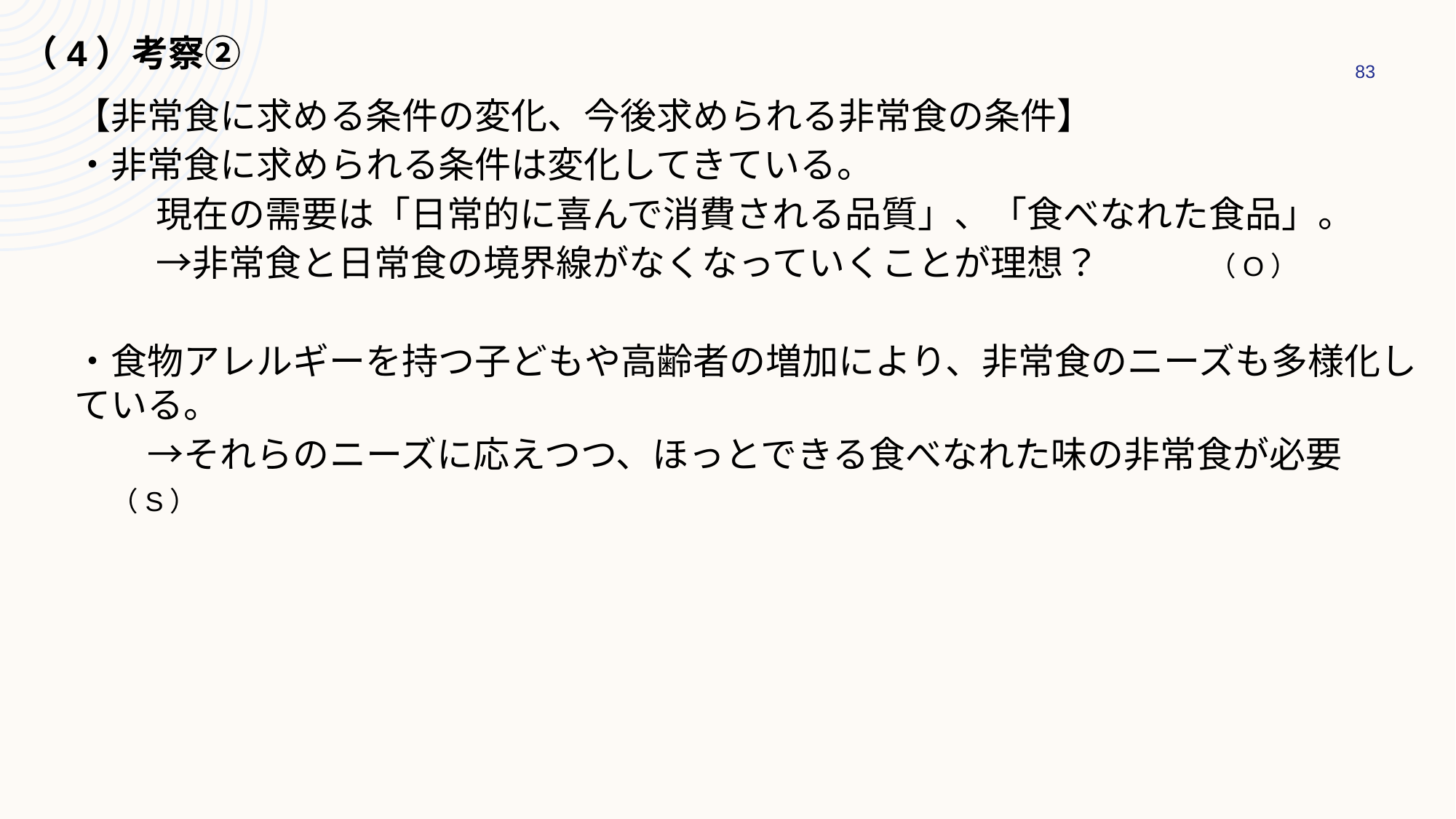

# （4）考察②
83
【非常食に求める条件の変化、今後求められる非常食の条件】
・非常食に求められる条件は変化してきている。
　　 現在の需要は「日常的に喜んで消費される品質」、「食べなれた食品」。
　　 →非常食と日常食の境界線がなくなっていくことが理想？　　　（O）

・食物アレルギーを持つ子どもや高齢者の増加により、非常食のニーズも多様化している。
　　→それらのニーズに応えつつ、ほっとできる食べなれた味の非常食が必要　　　（S）